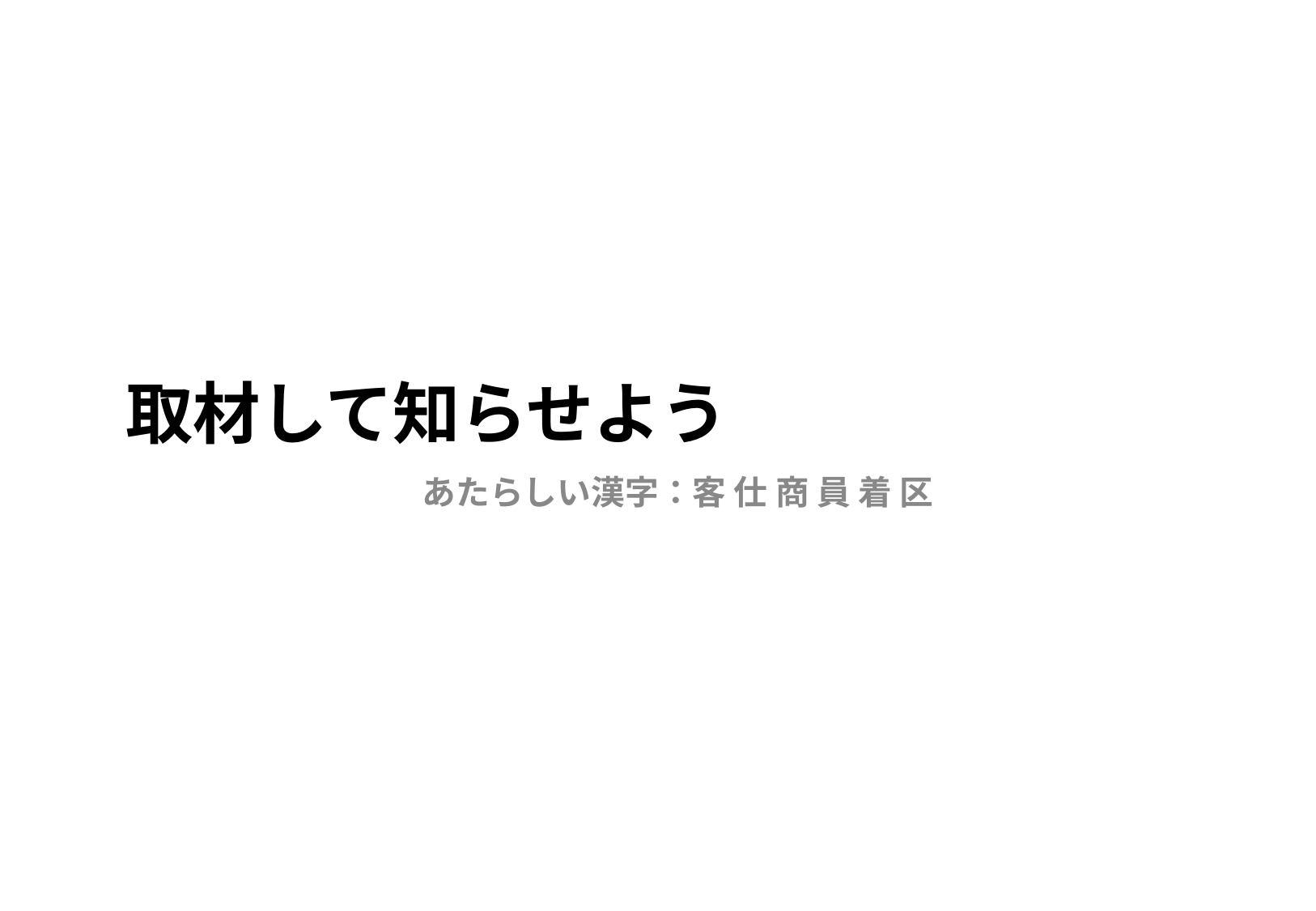

# 取材して知らせよう
あたらしい漢字：客 仕 商 員 着 区